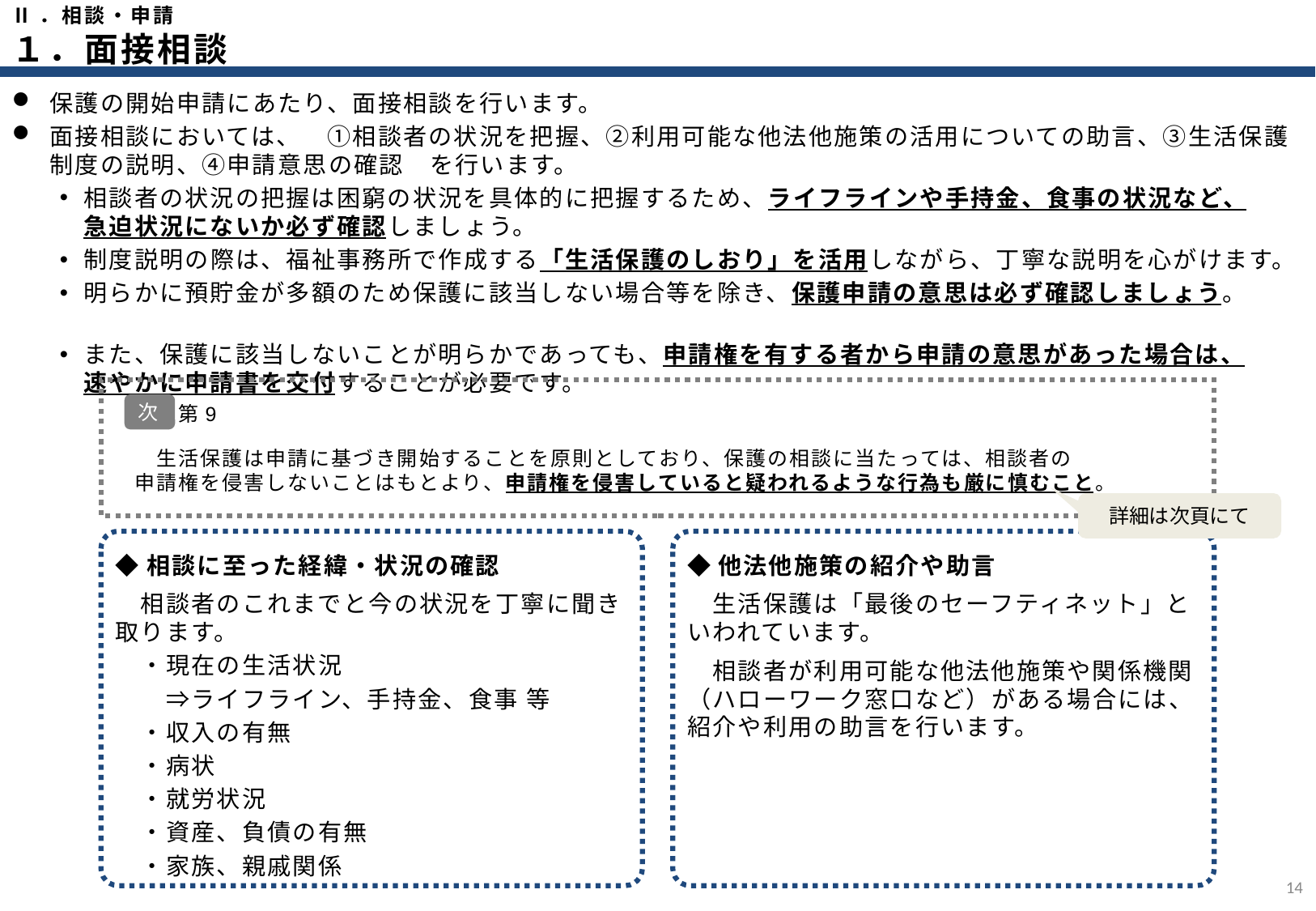

Ⅱ．相談・申請
１．面接相談
保護の開始申請にあたり、面接相談を行います。
面接相談においては、　①相談者の状況を把握、②利用可能な他法他施策の活用についての助言、③生活保護制度の説明、④申請意思の確認　を行います。
相談者の状況の把握は困窮の状況を具体的に把握するため、ライフラインや手持金、食事の状況など、
急迫状況にないか必ず確認しましょう。
制度説明の際は、福祉事務所で作成する「生活保護のしおり」を活用しながら、丁寧な説明を心がけます。
明らかに預貯金が多額のため保護に該当しない場合等を除き、保護申請の意思は必ず確認しましょう。
また、保護に該当しないことが明らかであっても、申請権を有する者から申請の意思があった場合は、
速やかに申請書を交付することが必要です。
　　　第9
　　生活保護は申請に基づき開始することを原則としており、保護の相談に当たっては、相談者の
　申請権を侵害しないことはもとより、申請権を侵害していると疑われるような行為も厳に慎むこと。
次

詳細は次頁にて
◆相談に至った経緯・状況の確認
　相談者のこれまでと今の状況を丁寧に聞き取ります。
　・現在の生活状況
　　⇒ライフライン、手持金、食事 等
　・収入の有無
　・病状
　・就労状況
　・資産、負債の有無
　・家族、親戚関係
◆他法他施策の紹介や助言
　生活保護は「最後のセーフティネット」といわれています。
　相談者が利用可能な他法他施策や関係機関（ハローワーク窓口など）がある場合には、紹介や利用の助言を行います。
14